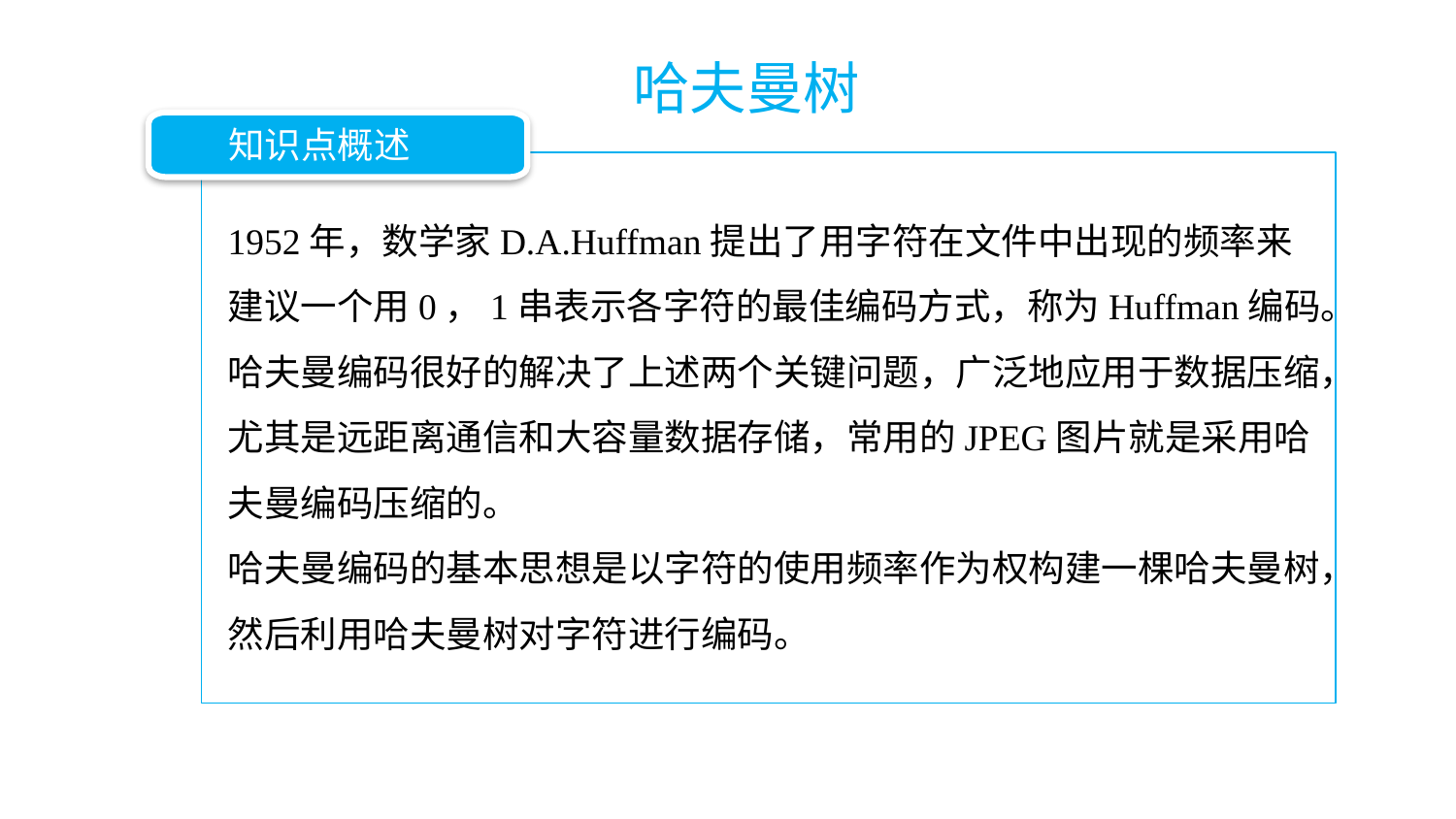

哈夫曼树

知识点概述
1952年，数学家D.A.Huffman提出了用字符在文件中出现的频率来建议一个用0，1串表示各字符的最佳编码方式，称为Huffman编码。哈夫曼编码很好的解决了上述两个关键问题，广泛地应用于数据压缩，尤其是远距离通信和大容量数据存储，常用的JPEG图片就是采用哈夫曼编码压缩的。
哈夫曼编码的基本思想是以字符的使用频率作为权构建一棵哈夫曼树，然后利用哈夫曼树对字符进行编码。
4